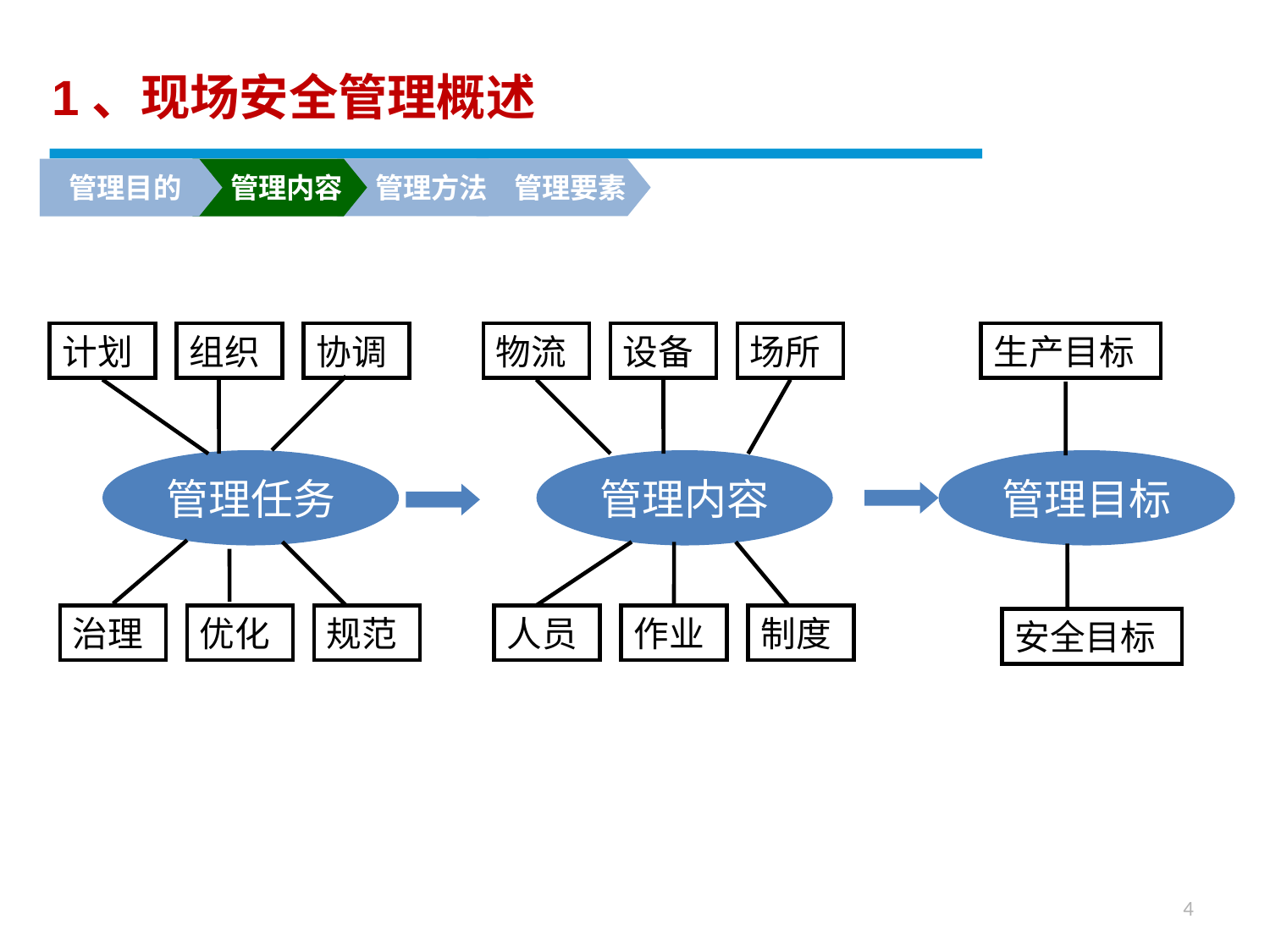

1、现场安全管理概述
管理方法
管理要素
管理目的
管理内容
计划
组织
协调
物流
设备
场所
生产目标

管理任务
管理内容
管理目标

治理
优化
规范
人员
作业
制度
安全目标
4